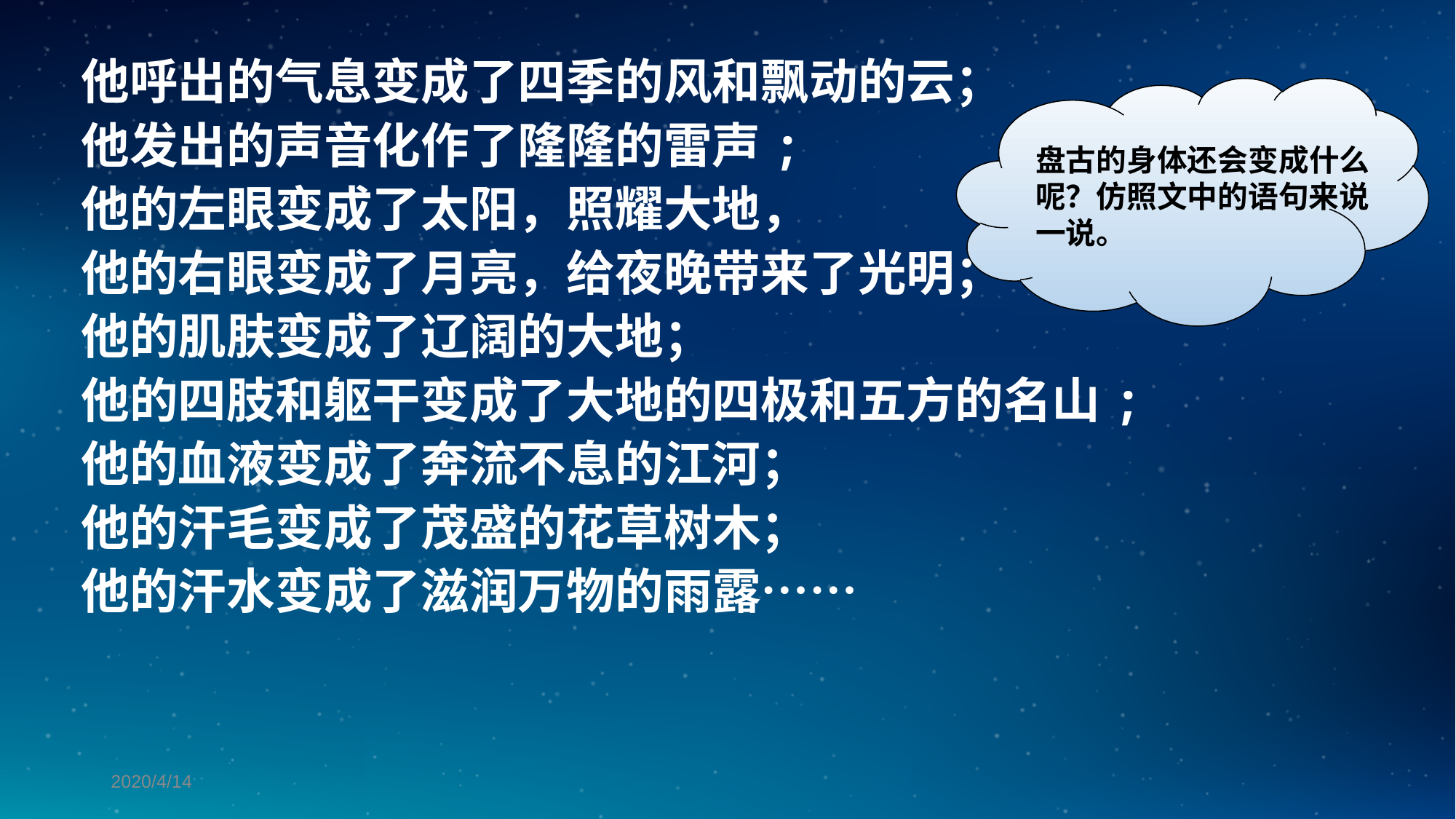

他呼出的气息变成了四季的风和飘动的云；
他发出的声音化作了隆隆的雷声;
他的左眼变成了太阳，照耀大地，
他的右眼变成了月亮，给夜晚带来了光明；
他的肌肤变成了辽阔的大地；
他的四肢和躯干变成了大地的四极和五方的名山;
他的血液变成了奔流不息的江河；
他的汗毛变成了茂盛的花草树木；
他的汗水变成了滋润万物的雨露……
盘古的身体还会变成什么呢？仿照文中的语句来说一说。
2020/4/14